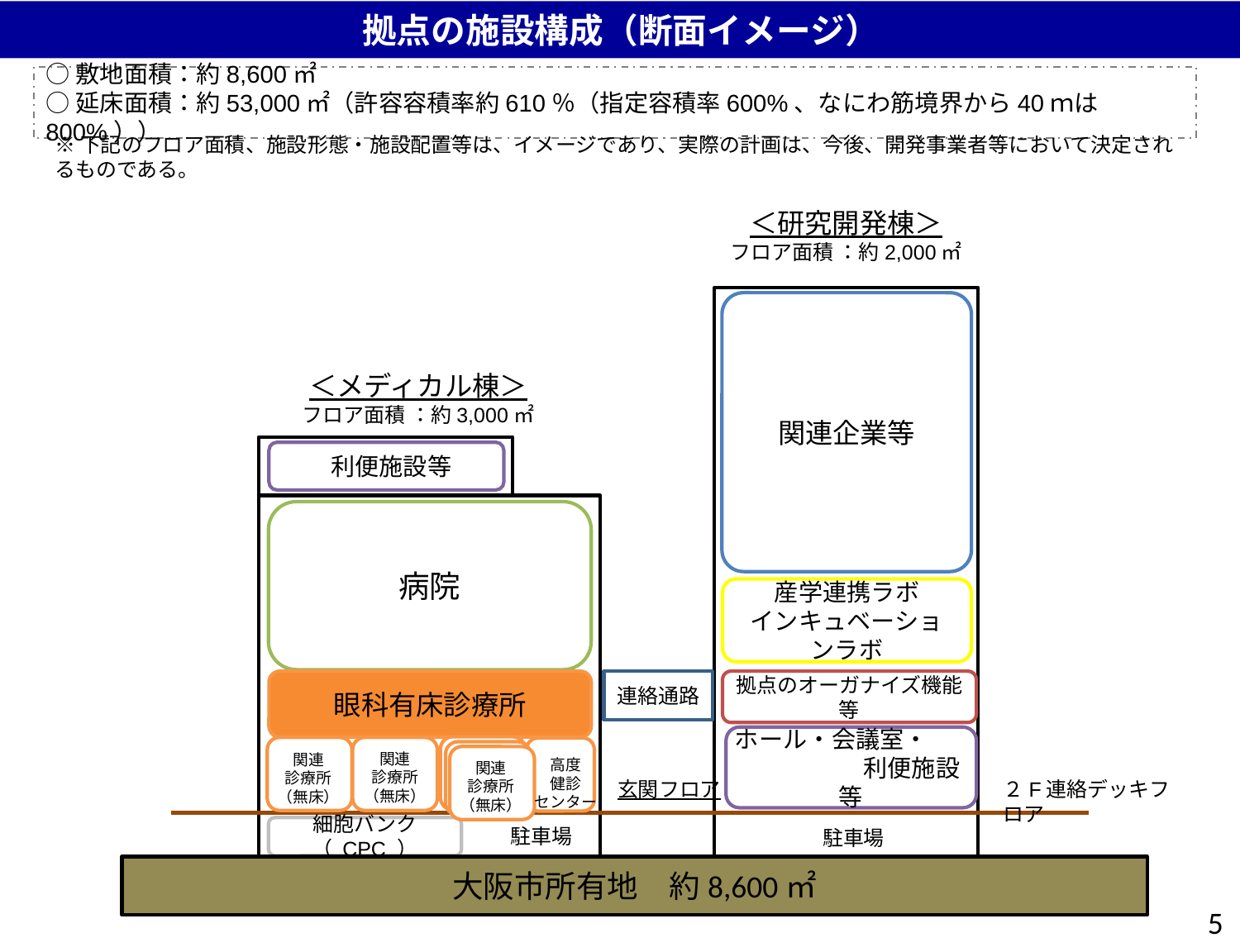

拠点の施設構成（断面イメージ）
○敷地面積：約8,600㎡
○延床面積：約53,000㎡（許容容積率約610％（指定容積率600%、なにわ筋境界から40ｍは800%））
※下記のフロア面積、施設形態・施設配置等は、イメージであり、実際の計画は、今後、開発事業者等において決定されるものである。
＜研究開発棟＞
フロア面積 ：約2,000㎡

関連企業等
＜メディカル棟＞
フロア面積 ：約3,000㎡

利便施設等

病院
産学連携ラボ
インキュベーションラボ
眼科有床診療所
連絡通路
拠点のオーガナイズ機能等
ホール・会議室・
　　　　　利便施設等

関連
診療所
（無床）
関連
診療所
（無床）

高度
健診
センター
関連
診療所
（無床）
玄関フロア
２F連絡デッキフロア
細胞バンク（ CPC ）
駐車場
駐車場
大阪市所有地　約8,600㎡
5